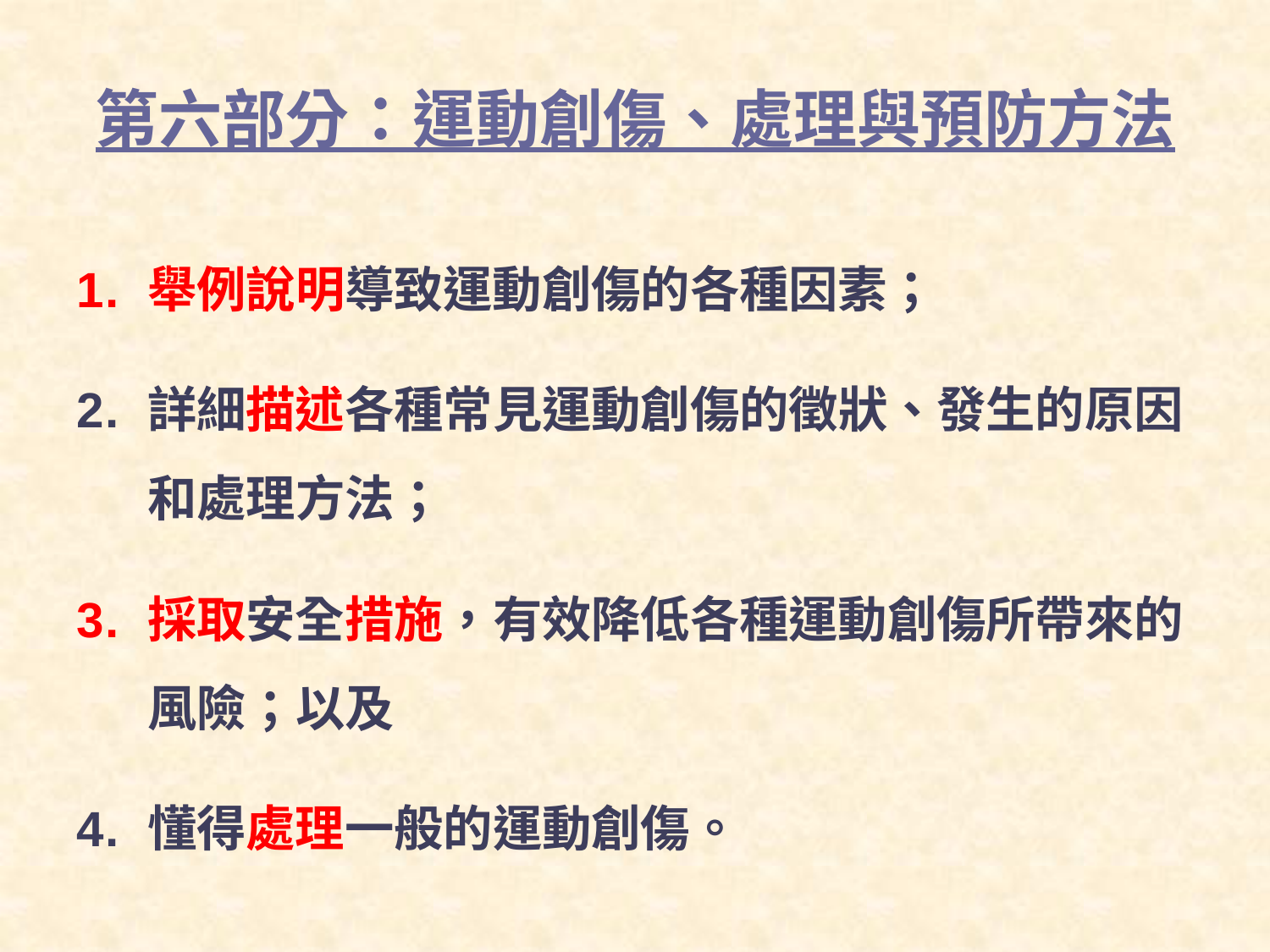

# 第六部分：運動創傷、處理與預防方法
舉例說明導致運動創傷的各種因素；
詳細描述各種常見運動創傷的徵狀、發生的原因和處理方法；
採取安全措施，有效降低各種運動創傷所帶來的風險；以及
懂得處理一般的運動創傷。